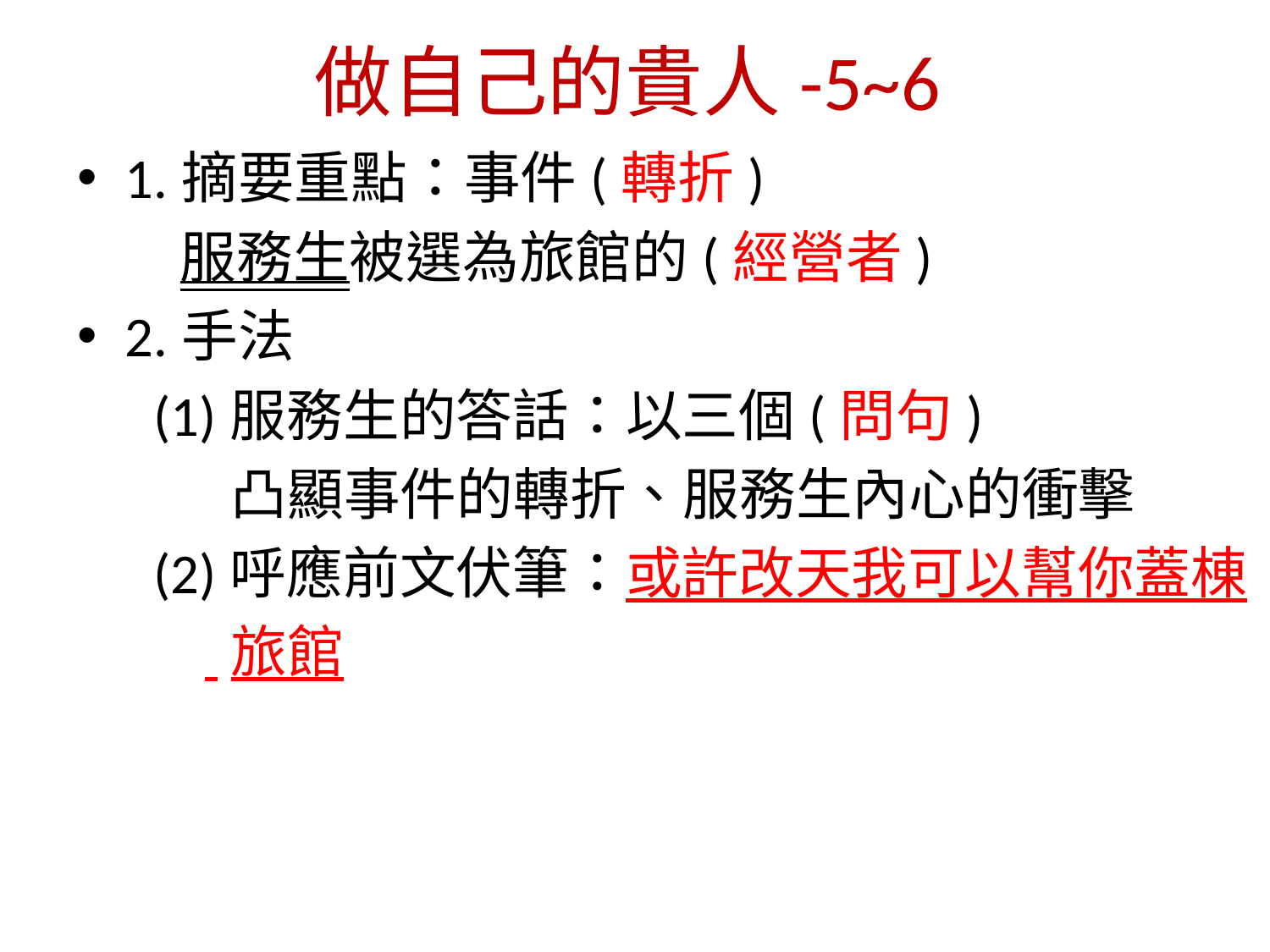

# 做自己的貴人-5~6
1.摘要重點：事件(轉折)
       服務生被選為旅館的(經營者)
2.手法
      (1)服務生的答話：以三個(問句)
           凸顯事件的轉折、服務生內心的衝擊
      (2)呼應前文伏筆：或許改天我可以幫你蓋棟
           旅館